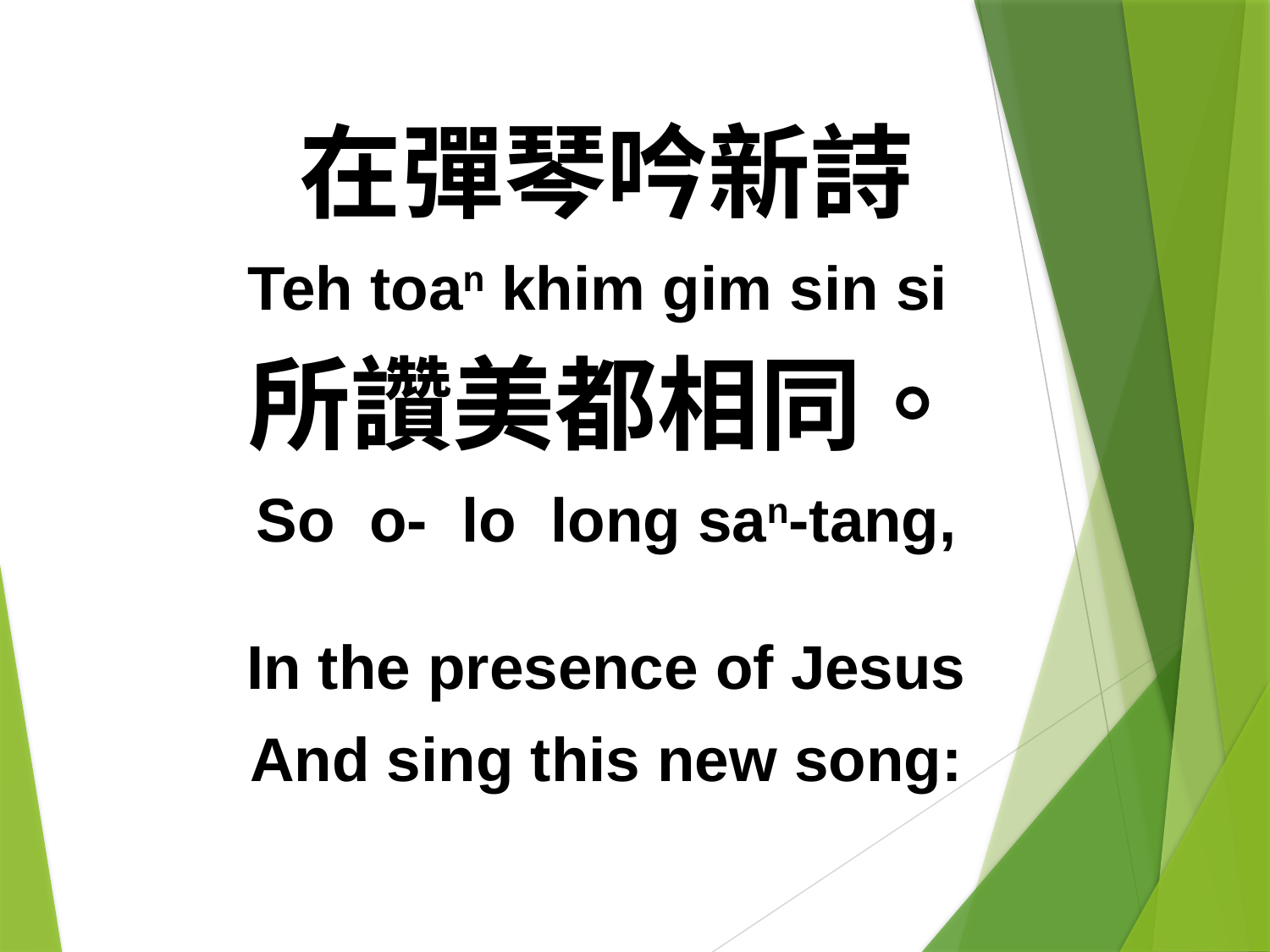

在彈琴吟新詩
Teh toan khim gim sin si
所讚美都相同。
So  o-  lo  long san-tang,

In the presence of Jesus
And sing this new song: